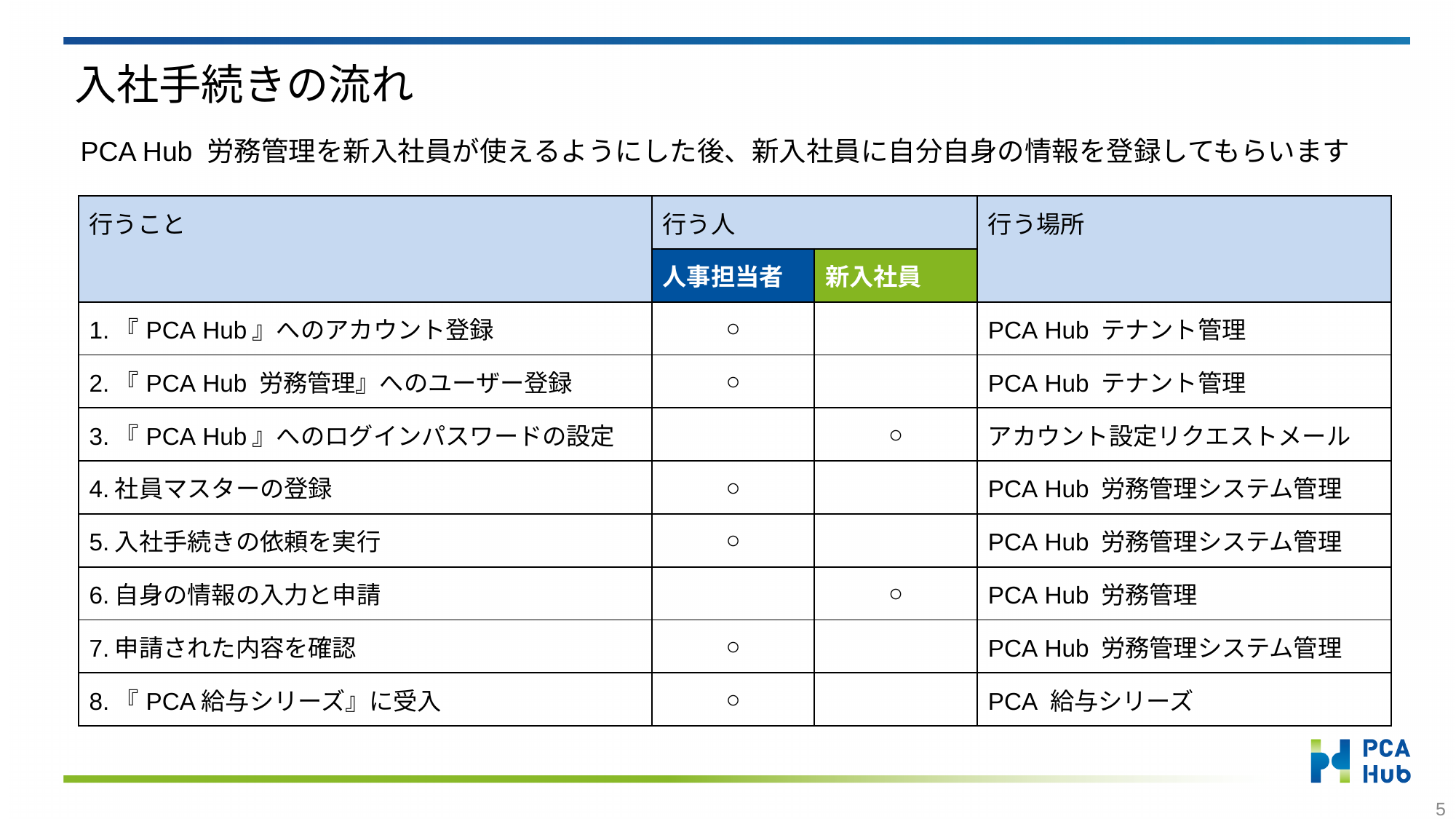

入社手続きの流れ
PCA Hub 労務管理を新入社員が使えるようにした後、新入社員に自分自身の情報を登録してもらいます
| 行うこと | 行う人 |  | 行う場所 |
| --- | --- | --- | --- |
|  | 人事担当者 | 新入社員 |  |
| 1.『PCA Hub』へのアカウント登録 | ○ |  | PCA Hub テナント管理 |
| 2.『PCA Hub 労務管理』へのユーザー登録 | ○ |  | PCA Hub テナント管理 |
| 3.『PCA Hub』へのログインパスワードの設定 |  | ○ | アカウント設定リクエストメール |
| 4.社員マスターの登録 | ○ |  | PCA Hub 労務管理システム管理 |
| 5.入社手続きの依頼を実行 | ○ |  | PCA Hub 労務管理システム管理 |
| 6.自身の情報の入力と申請 |  | ○ | PCA Hub 労務管理 |
| 7.申請された内容を確認 | ○ |  | PCA Hub 労務管理システム管理 |
| 8.『PCA給与シリーズ』に受入 | ○ |  | PCA 給与シリーズ |
5